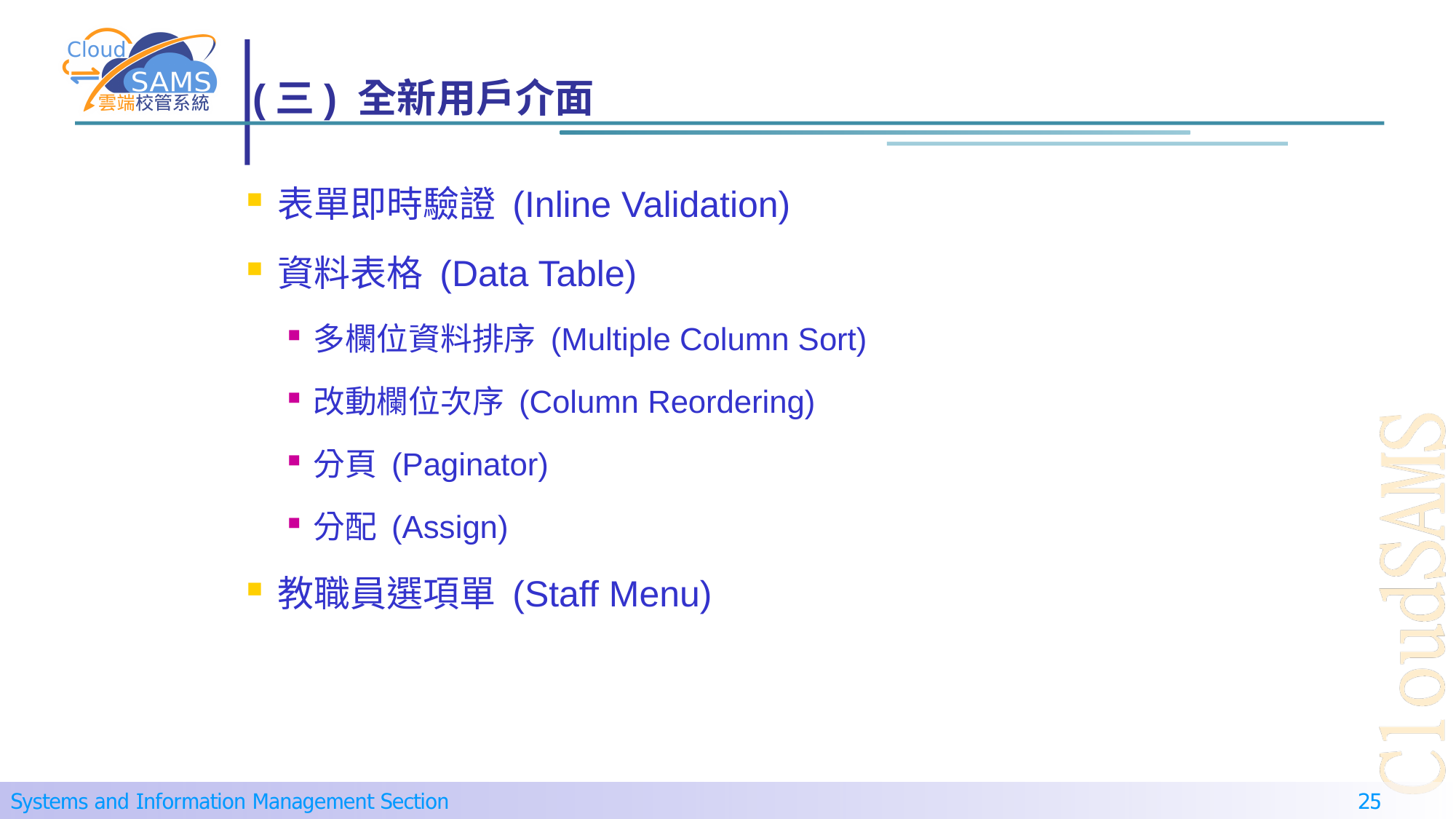

# (三) 全新用戶介面
表單即時驗證 (Inline Validation)
資料表格 (Data Table)
多欄位資料排序 (Multiple Column Sort)
改動欄位次序 (Column Reordering)
分頁 (Paginator)
分配 (Assign)
教職員選項單 (Staff Menu)